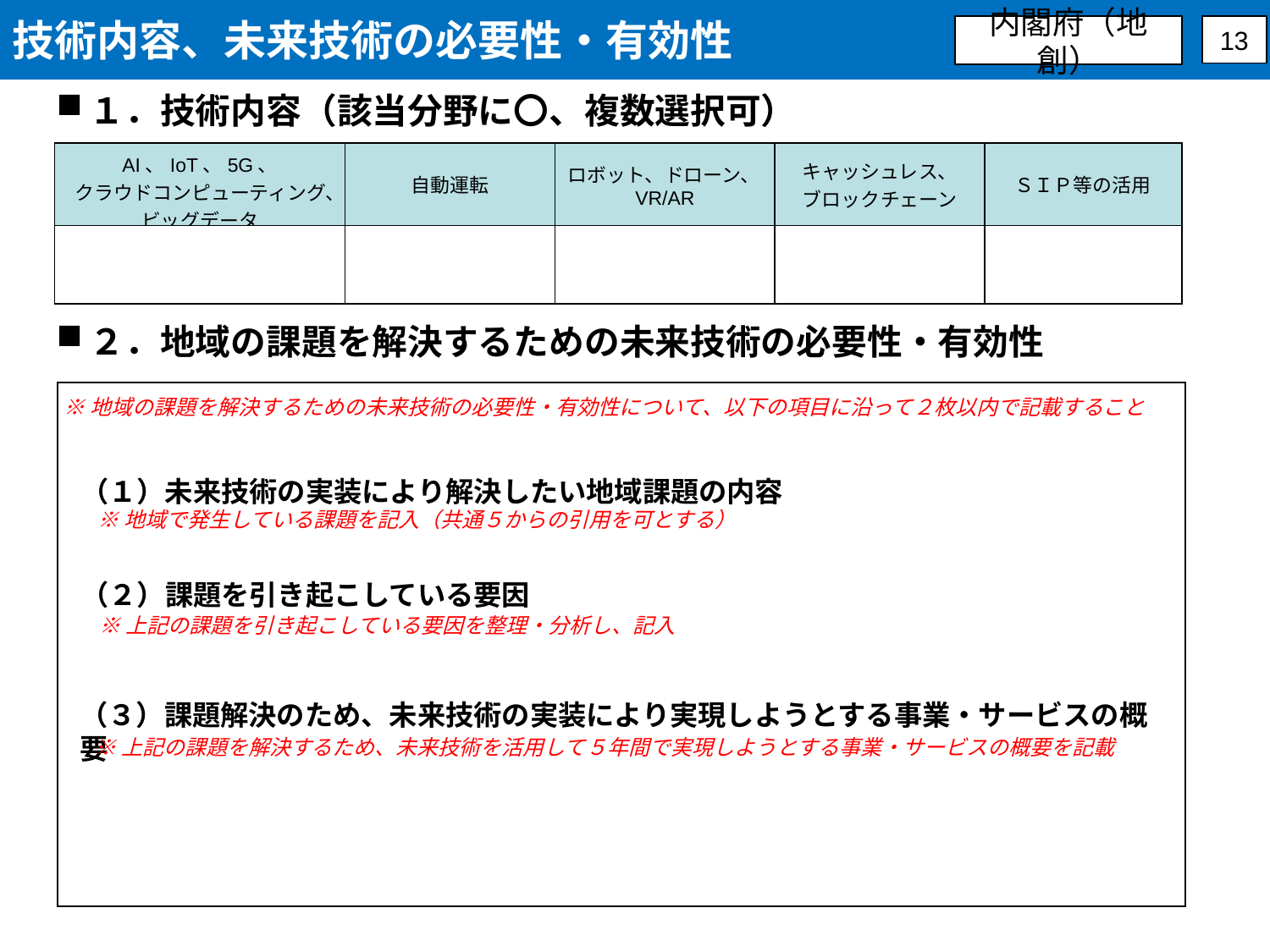

技術内容、未来技術の必要性・有効性
内閣府（地創）
13
１．技術内容（該当分野に〇、複数選択可）

| AI、IoT、5G、 クラウドコンピューティング、 ビッグデータ | 自動運転 | ロボット、ドローン、VR/AR | キャッシュレス、 ブロックチェーン | ＳＩＰ等の活用 |
| --- | --- | --- | --- | --- |
|  |  |  |  |  |
２．地域の課題を解決するための未来技術の必要性・有効性
|  |
| --- |
※地域の課題を解決するための未来技術の必要性・有効性について、以下の項目に沿って２枚以内で記載すること
（１）未来技術の実装により解決したい地域課題の内容
※地域で発生している課題を記入（共通５からの引用を可とする）
（２）課題を引き起こしている要因
※上記の課題を引き起こしている要因を整理・分析し、記入
（３）課題解決のため、未来技術の実装により実現しようとする事業・サービスの概要
※上記の課題を解決するため、未来技術を活用して５年間で実現しようとする事業・サービスの概要を記載